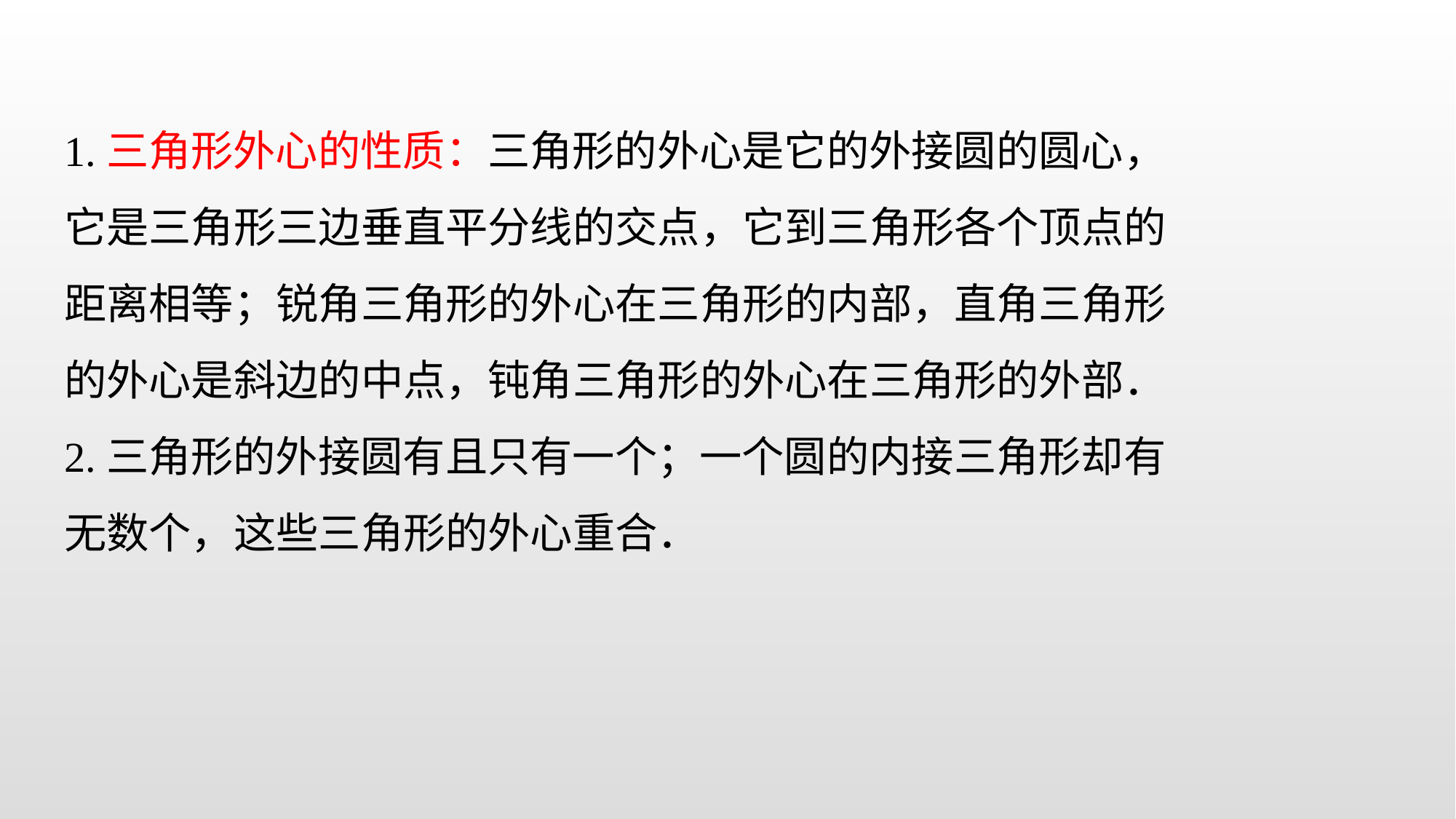

1.三角形外心的性质：三角形的外心是它的外接圆的圆心，它是三角形三边垂直平分线的交点，它到三角形各个顶点的距离相等；锐角三角形的外心在三角形的内部，直角三角形的外心是斜边的中点，钝角三角形的外心在三角形的外部．
2.三角形的外接圆有且只有一个；一个圆的内接三角形却有无数个，这些三角形的外心重合．